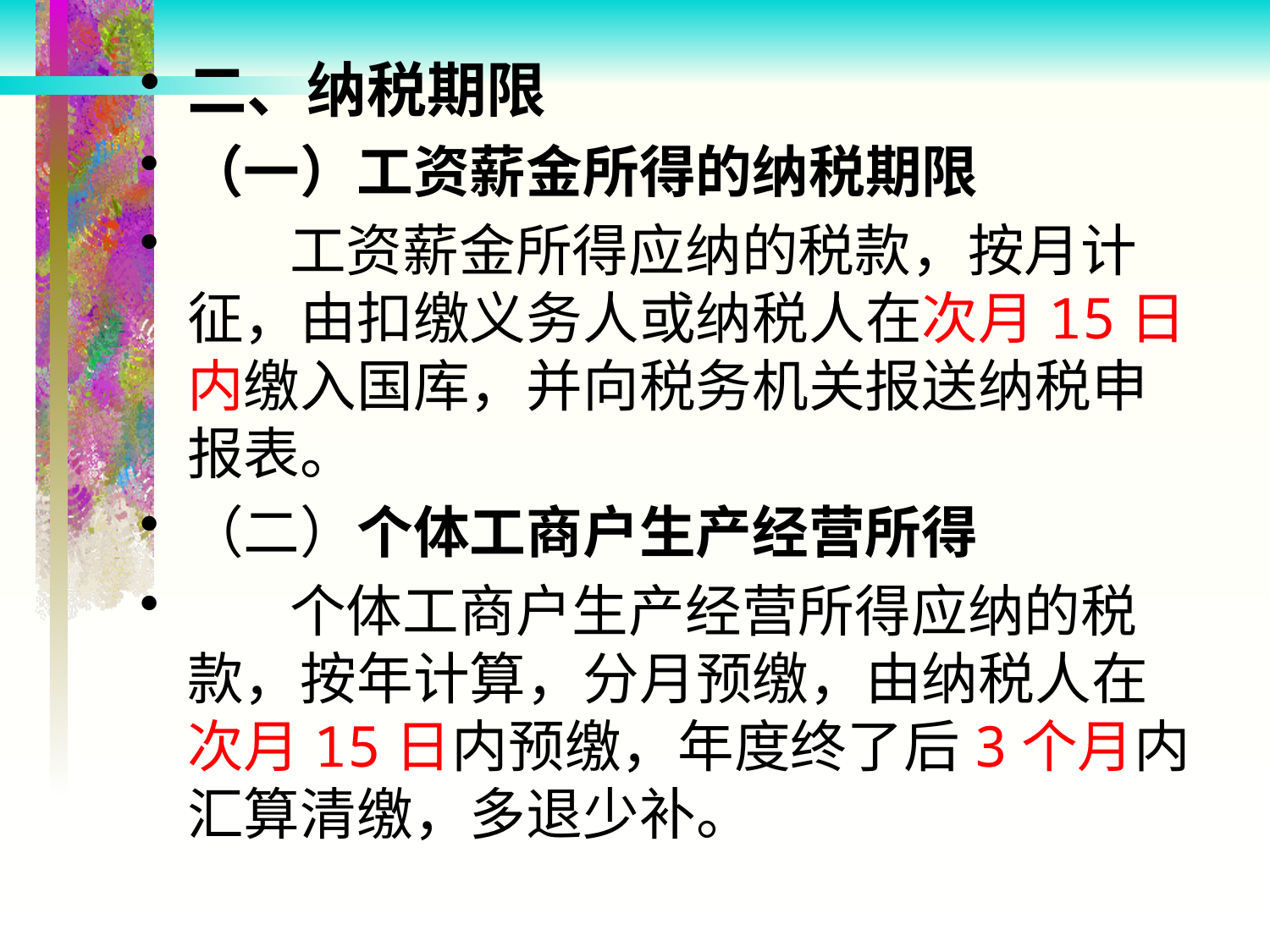

二、纳税期限
（一）工资薪金所得的纳税期限
       工资薪金所得应纳的税款，按月计征，由扣缴义务人或纳税人在次月15日内缴入国库，并向税务机关报送纳税申报表。
（二）个体工商户生产经营所得
       个体工商户生产经营所得应纳的税款，按年计算，分月预缴，由纳税人在次月15日内预缴，年度终了后3个月内汇算清缴，多退少补。